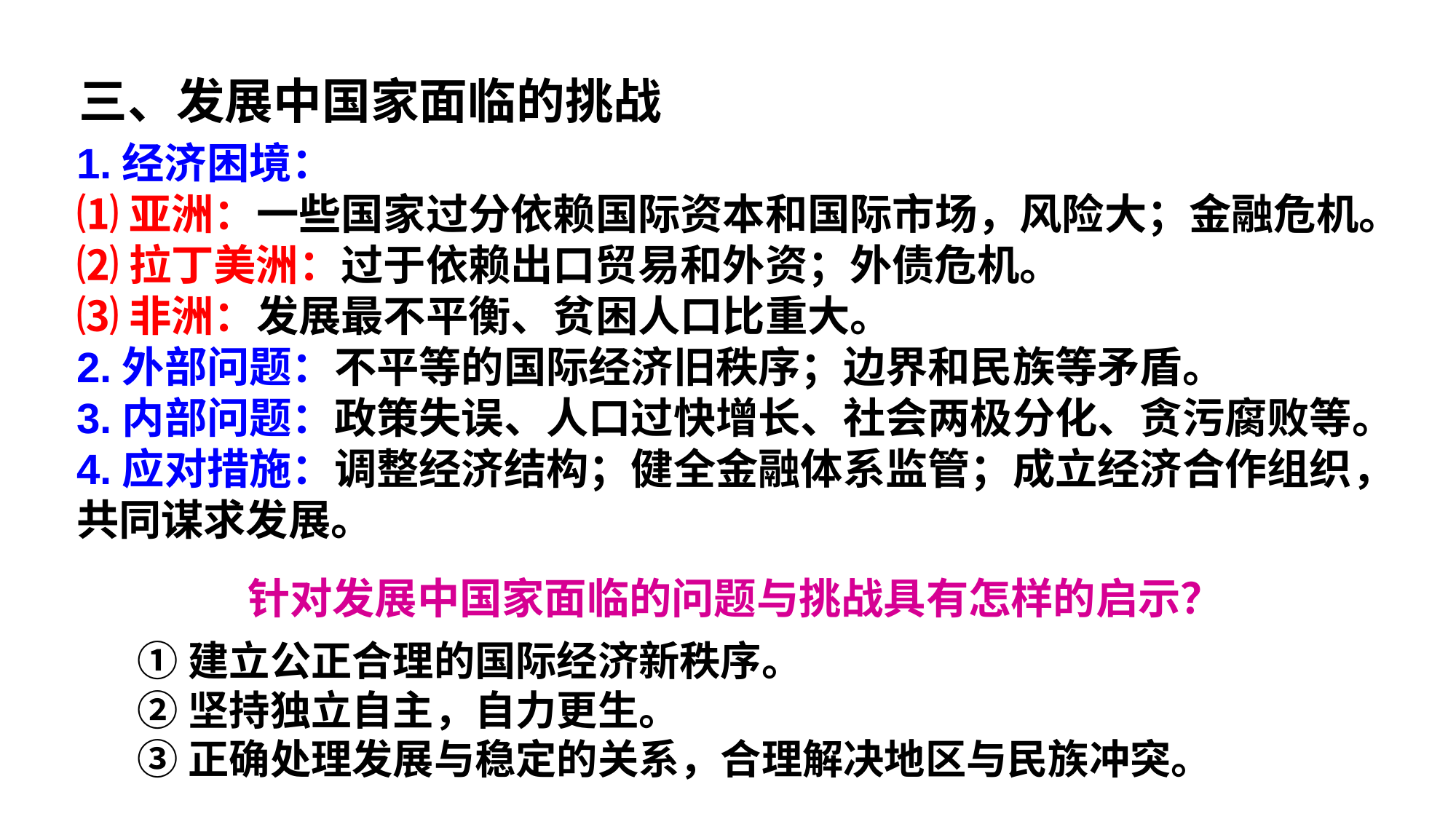

三、发展中国家面临的挑战
1.经济困境：
⑴亚洲：一些国家过分依赖国际资本和国际市场，风险大；金融危机。
⑵拉丁美洲：过于依赖出口贸易和外资；外债危机。
⑶非洲：发展最不平衡、贫困人口比重大。
2.外部问题：不平等的国际经济旧秩序；边界和民族等矛盾。
3.内部问题：政策失误、人口过快增长、社会两极分化、贪污腐败等。
4.应对措施：调整经济结构；健全金融体系监管；成立经济合作组织，共同谋求发展。
针对发展中国家面临的问题与挑战具有怎样的启示？
①建立公正合理的国际经济新秩序。
②坚持独立自主，自力更生。
③正确处理发展与稳定的关系，合理解决地区与民族冲突。